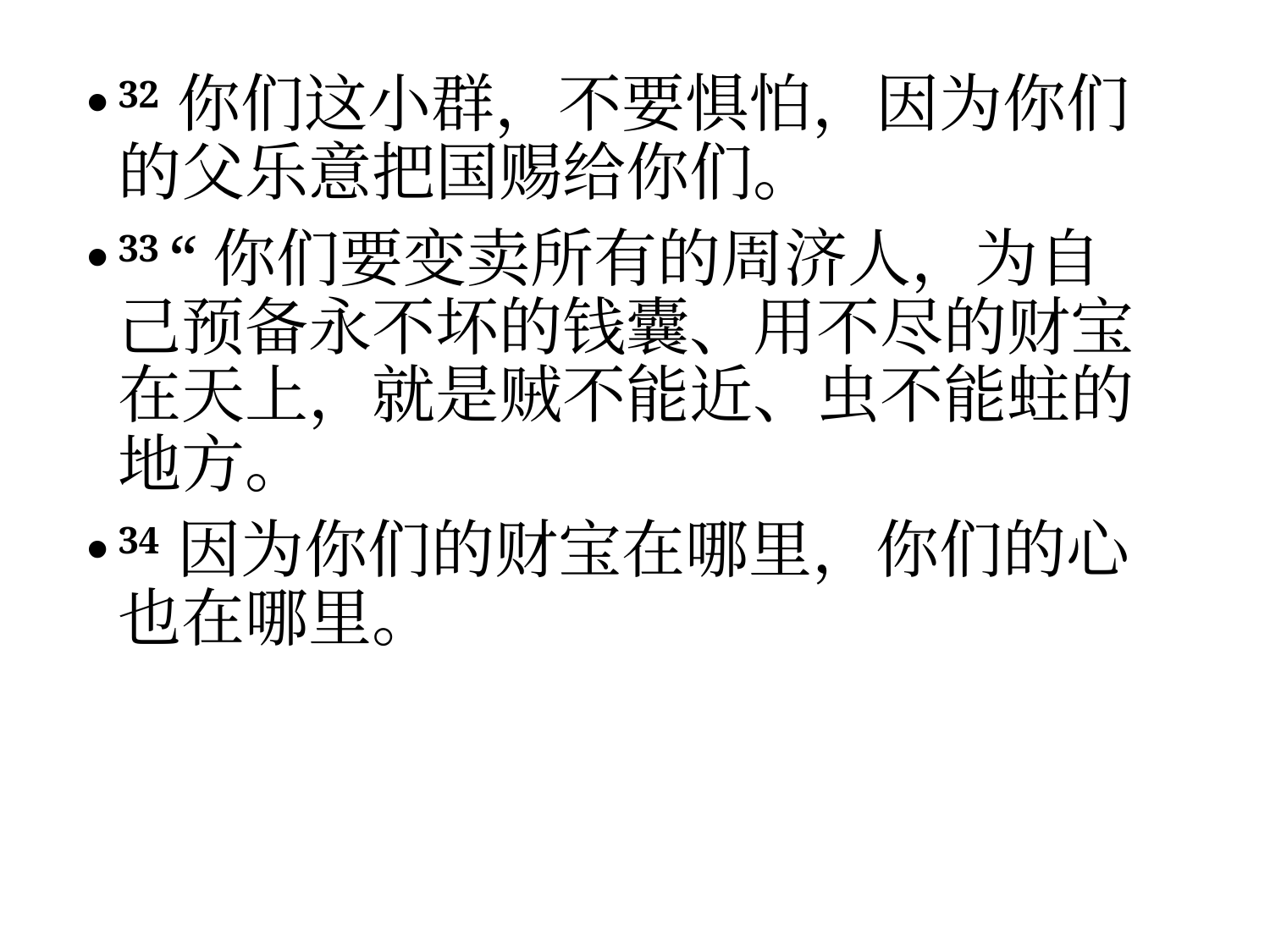

32 你们这小群，不要惧怕，因为你们的父乐意把国赐给你们。
33 “你们要变卖所有的周济人，为自己预备永不坏的钱囊、用不尽的财宝在天上，就是贼不能近、虫不能蛀的地方。
34 因为你们的财宝在哪里，你们的心也在哪里。